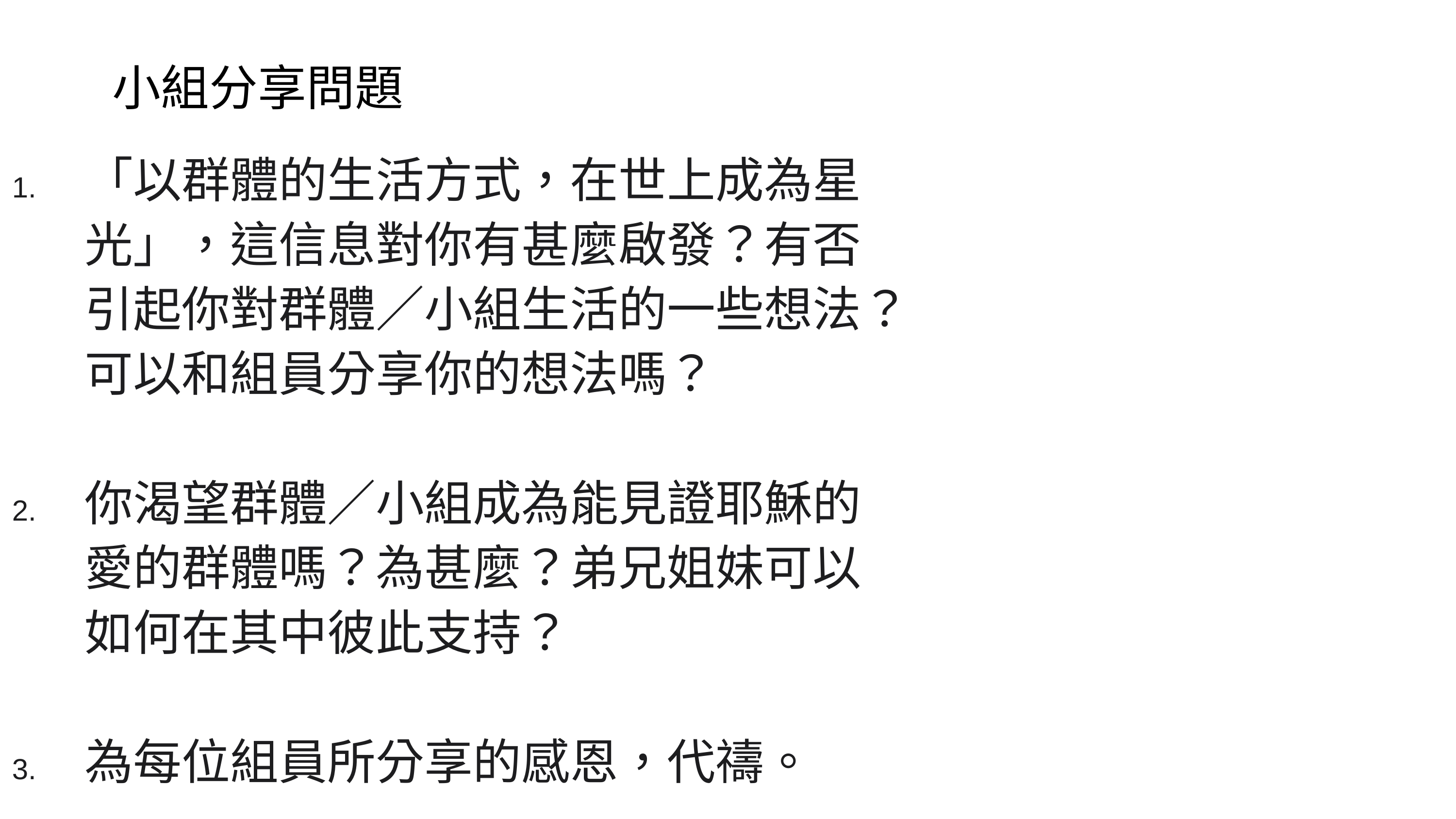

小組分享問題
「以群體的生活方式，在世上成為星光」，這信息對你有甚麼啟發？有否引起你對群體／小組生活的一些想法？可以和組員分享你的想法嗎？

你渴望群體／小組成為能見證耶穌的愛的群體嗎？為甚麼？弟兄姐妹可以如何在其中彼此支持？

為每位組員所分享的感恩，代禱。